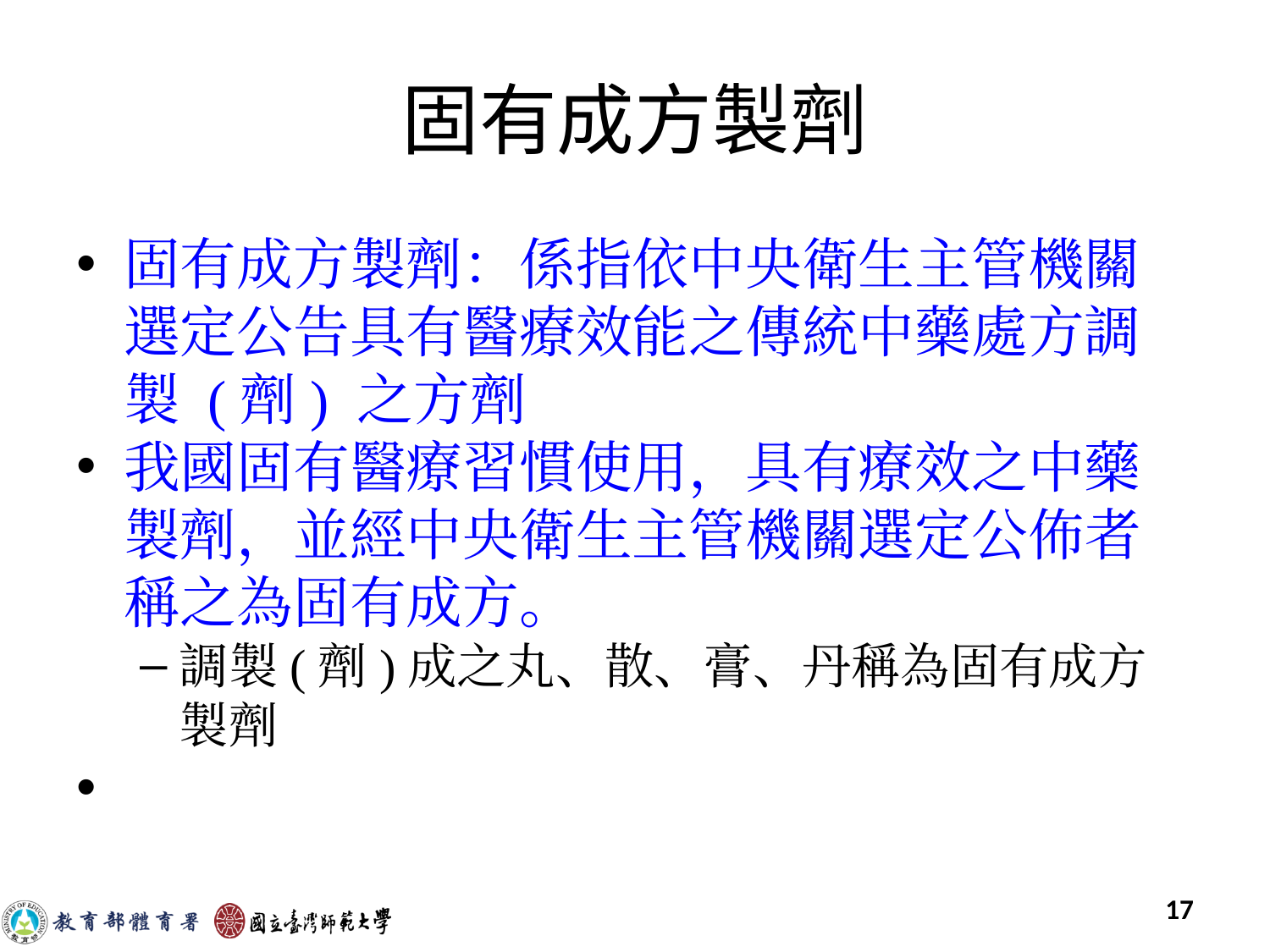

固有成方製劑
固有成方製劑：係指依中央衛生主管機關選定公告具有醫療效能之傳統中藥處方調製 (劑) 之方劑
我國固有醫療習慣使用，具有療效之中藥製劑，並經中央衛生主管機關選定公佈者稱之為固有成方。
調製(劑)成之丸、散、膏、丹稱為固有成方製劑

17